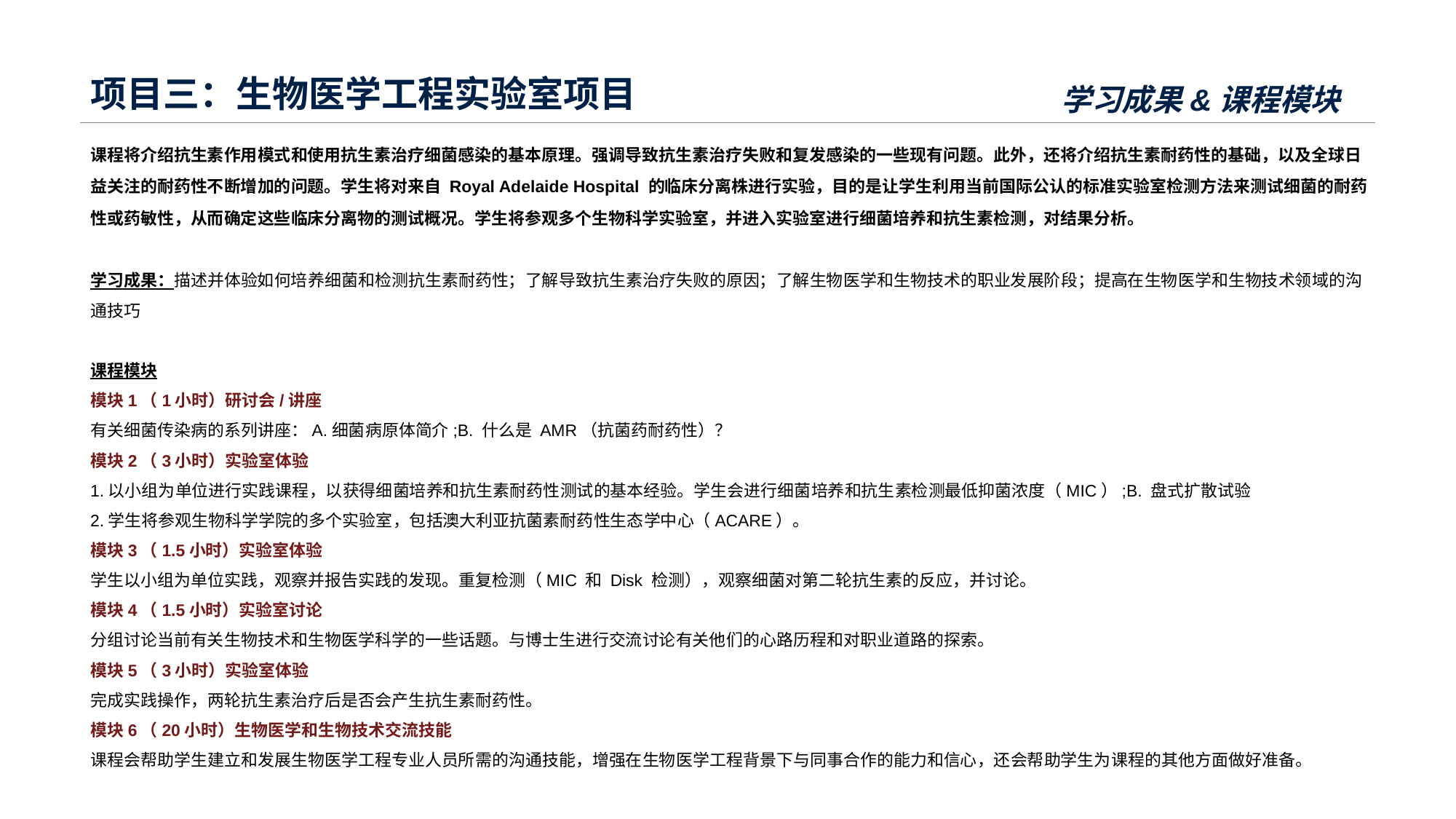

# 项目三：生物医学工程实验室项目
学习成果&课程模块
课程将介绍抗生素作用模式和使用抗生素治疗细菌感染的基本原理。强调导致抗生素治疗失败和复发感染的一些现有问题。此外，还将介绍抗生素耐药性的基础，以及全球日益关注的耐药性不断增加的问题。学生将对来自 Royal Adelaide Hospital 的临床分离株进行实验，目的是让学生利用当前国际公认的标准实验室检测方法来测试细菌的耐药性或药敏性，从而确定这些临床分离物的测试概况。学生将参观多个生物科学实验室，并进入实验室进行细菌培养和抗生素检测，对结果分析。

学习成果：描述并体验如何培养细菌和检测抗生素耐药性；了解导致抗生素治疗失败的原因；了解生物医学和生物技术的职业发展阶段；提高在生物医学和生物技术领域的沟通技巧

课程模块
模块1（1小时）研讨会/讲座
有关细菌传染病的系列讲座：A.细菌病原体简介;B. 什么是 AMR（抗菌药耐药性）？
模块2（3小时）实验室体验
1.以小组为单位进行实践课程，以获得细菌培养和抗生素耐药性测试的基本经验。学生会进行细菌培养和抗生素检测最低抑菌浓度（MIC）;B. 盘式扩散试验
2.学生将参观生物科学学院的多个实验室，包括澳大利亚抗菌素耐药性生态学中心（ACARE）。
模块3（1.5小时）实验室体验
学生以小组为单位实践，观察并报告实践的发现。重复检测（MIC 和 Disk 检测），观察细菌对第二轮抗生素的反应，并讨论。
模块4（1.5小时）实验室讨论
分组讨论当前有关生物技术和生物医学科学的一些话题。与博士生进行交流讨论有关他们的心路历程和对职业道路的探索。
模块5（3小时）实验室体验
完成实践操作，两轮抗生素治疗后是否会产生抗生素耐药性。
模块6（20小时）生物医学和生物技术交流技能
课程会帮助学生建立和发展生物医学工程专业人员所需的沟通技能，增强在生物医学工程背景下与同事合作的能力和信心，还会帮助学生为课程的其他方面做好准备。